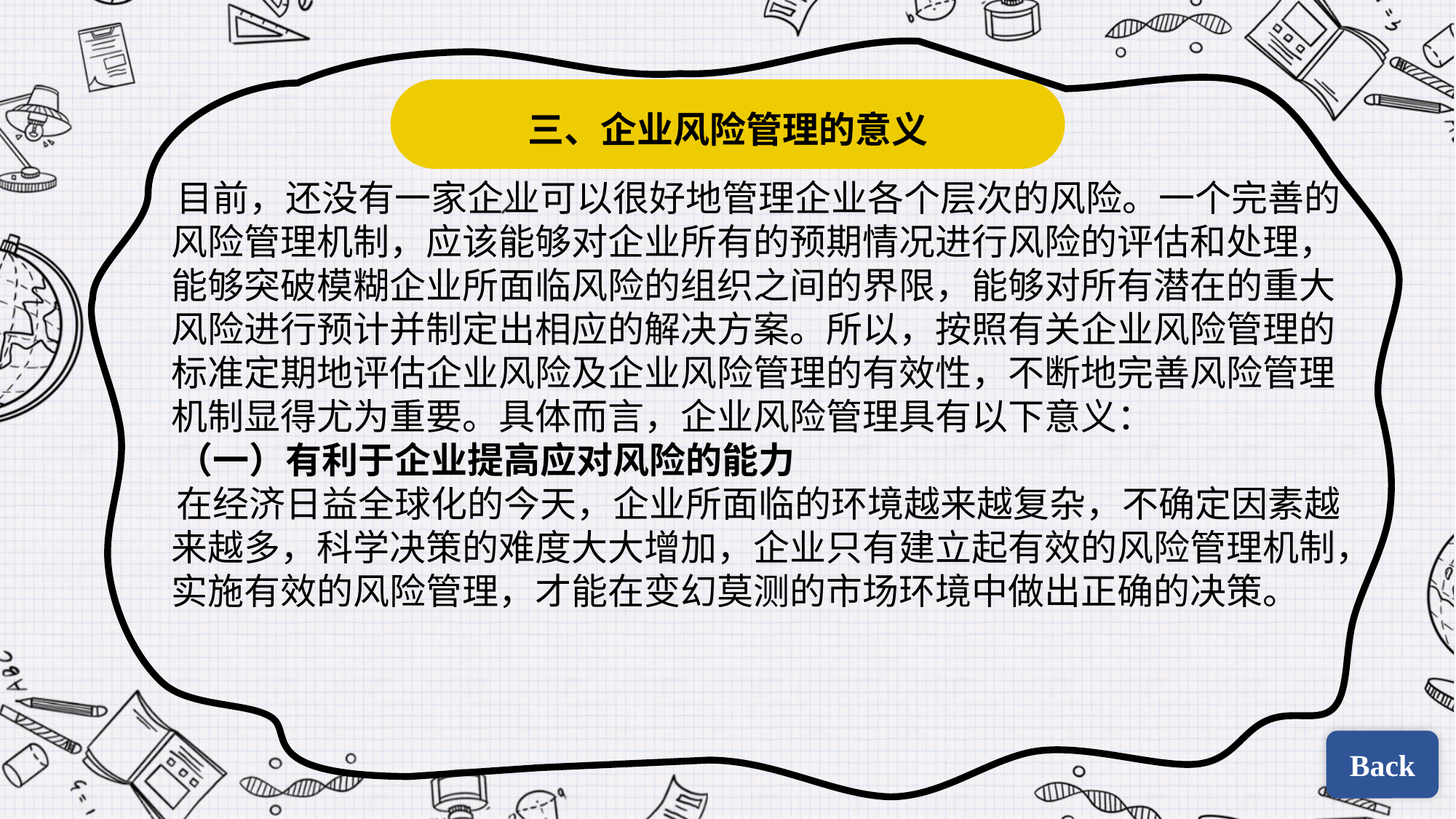

三、企业风险管理的意义
目前，还没有一家企业可以很好地管理企业各个层次的风险。一个完善的风险管理机制，应该能够对企业所有的预期情况进行风险的评估和处理，能够突破模糊企业所面临风险的组织之间的界限，能够对所有潜在的重大风险进行预计并制定出相应的解决方案。所以，按照有关企业风险管理的标准定期地评估企业风险及企业风险管理的有效性，不断地完善风险管理机制显得尤为重要。具体而言，企业风险管理具有以下意义：
（一）有利于企业提高应对风险的能力
在经济日益全球化的今天，企业所面临的环境越来越复杂，不确定因素越来越多，科学决策的难度大大增加，企业只有建立起有效的风险管理机制，实施有效的风险管理，才能在变幻莫测的市场环境中做出正确的决策。

Back